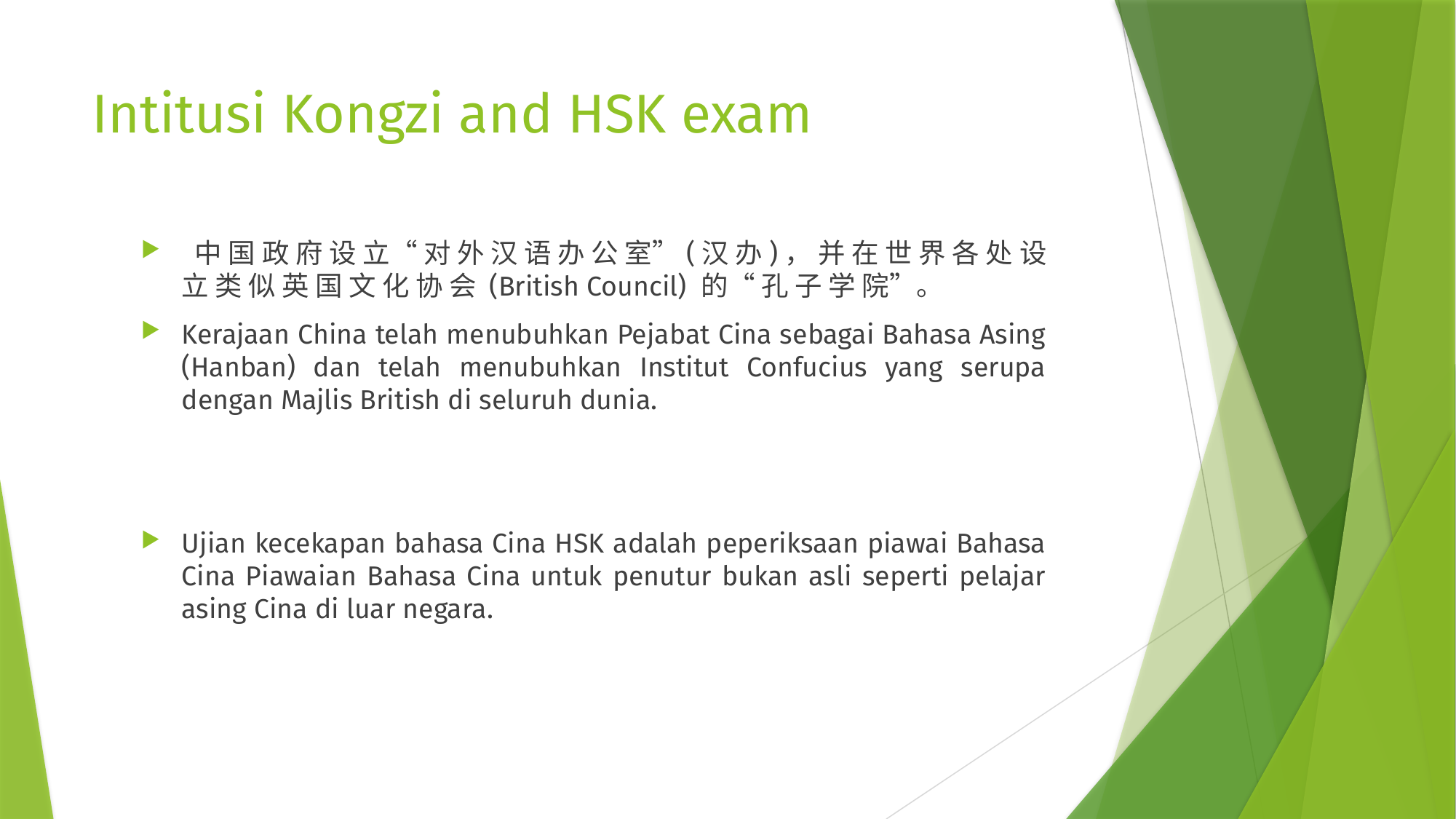

# Intitusi Kongzi and HSK exam
 中 国 政 府 设 立“ 对 外 汉 语 办 公 室”(汉 办)， 并 在 世 界 各 处 设 立 类 似 英 国 文 化 协 会 (British Council) 的“ 孔 子 学 院”。
Kerajaan China telah menubuhkan Pejabat Cina sebagai Bahasa Asing (Hanban) dan telah menubuhkan Institut Confucius yang serupa dengan Majlis British di seluruh dunia.

Ujian kecekapan bahasa Cina HSK adalah peperiksaan piawai Bahasa Cina Piawaian Bahasa Cina untuk penutur bukan asli seperti pelajar asing Cina di luar negara.